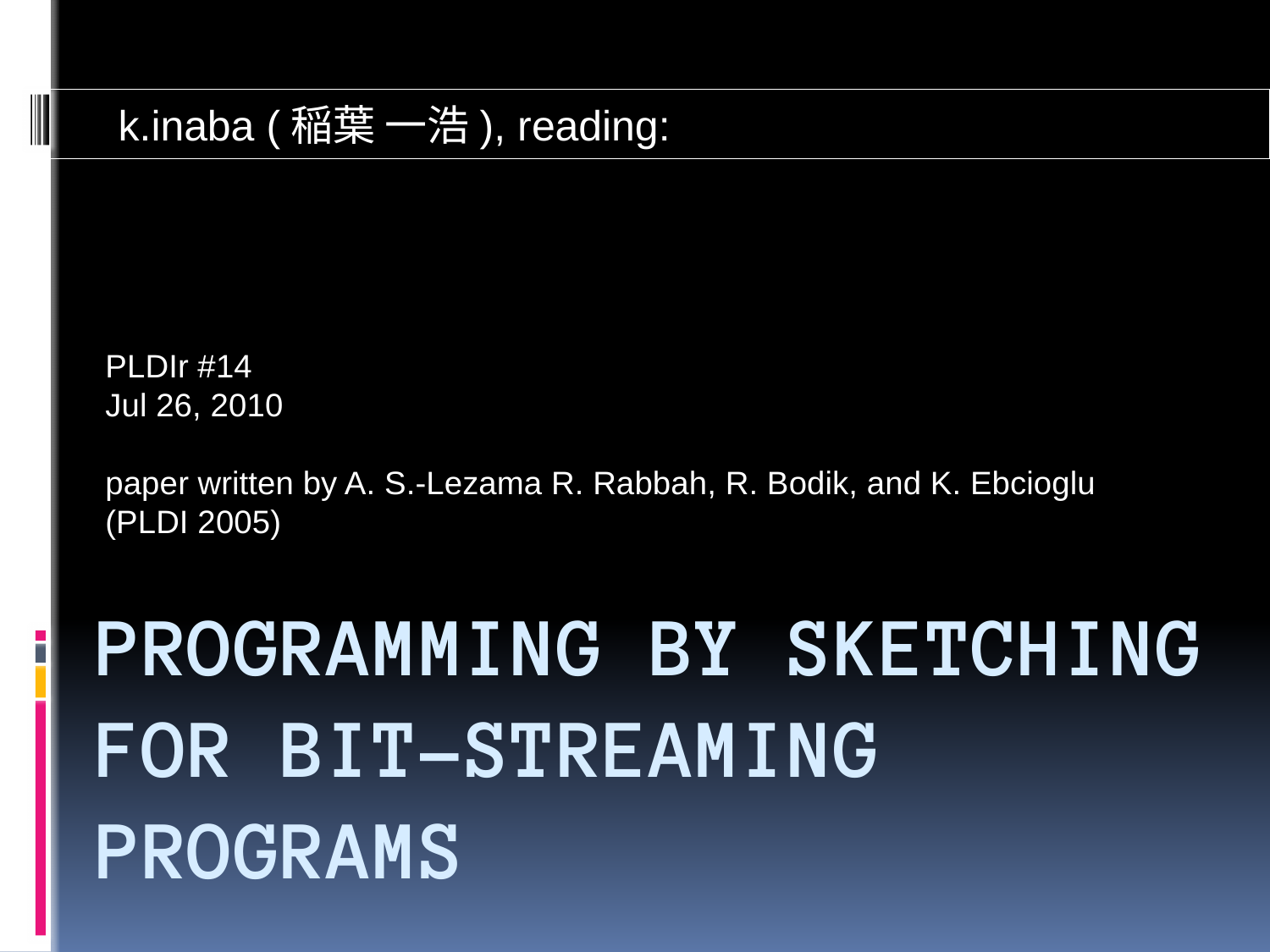

k.inaba (稲葉 一浩), reading:
PLDIr #14
Jul 26, 2010

paper written by A. S.-Lezama R. Rabbah, R. Bodik, and K. Ebcioglu (PLDI 2005)
# Programming by Sketching for Bit-Streaming Programs